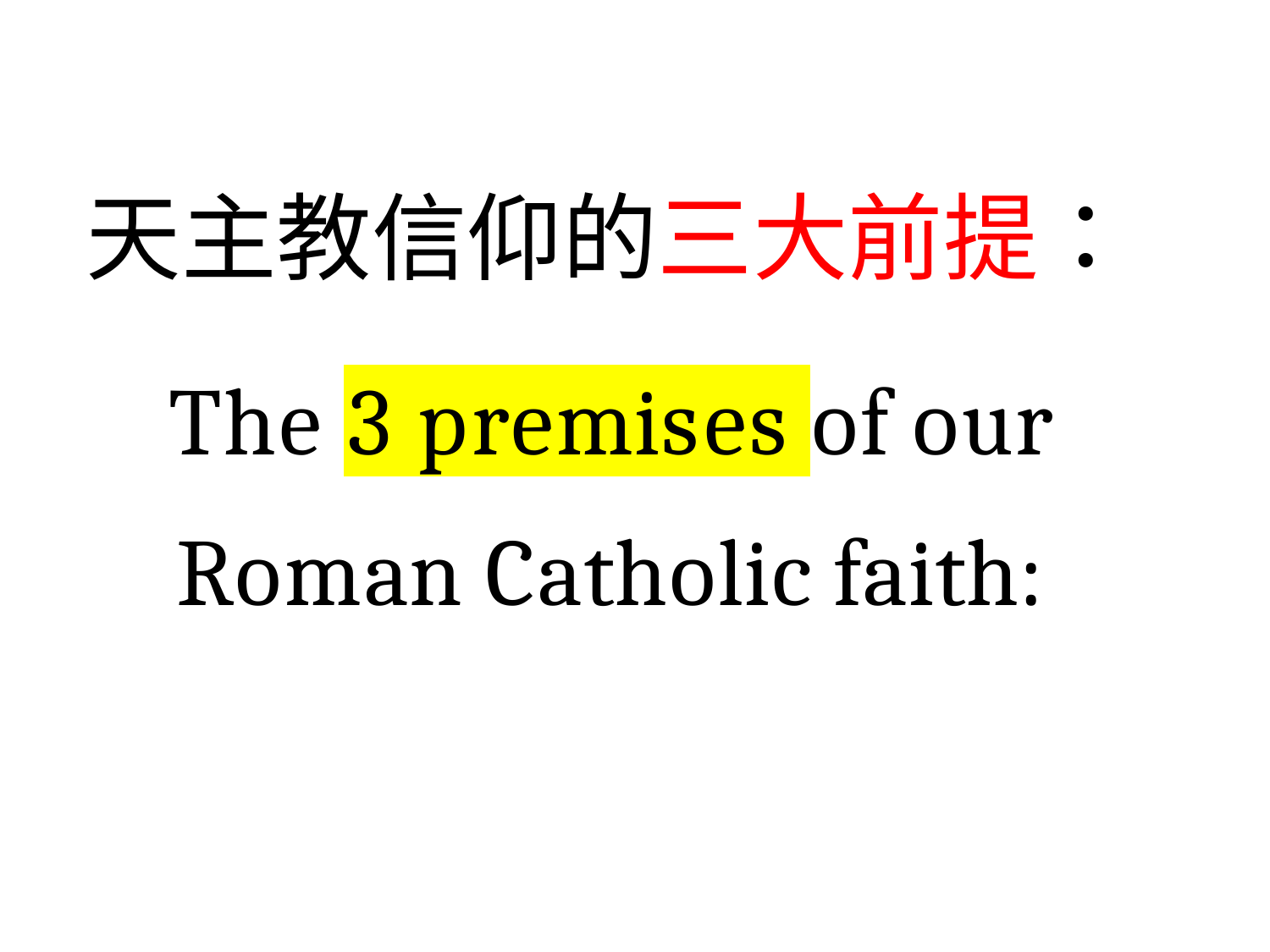

天主教信仰的三大前提：
The 3 premises of our
Roman Catholic faith: